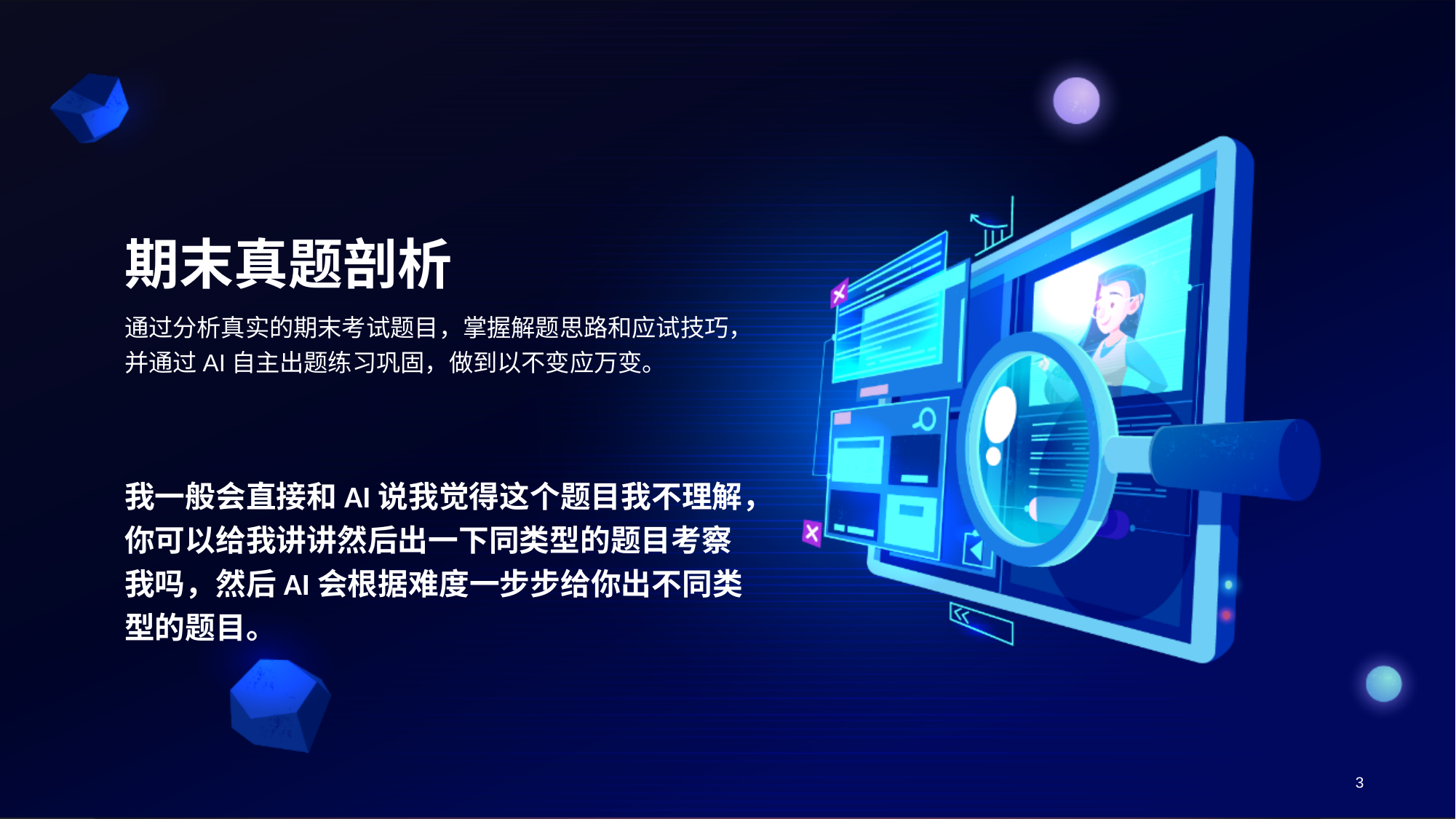

期末真题剖析
通过分析真实的期末考试题目，掌握解题思路和应试技巧，并通过AI自主出题练习巩固，做到以不变应万变。

我一般会直接和AI说我觉得这个题目我不理解，你可以给我讲讲然后出一下同类型的题目考察我吗，然后AI会根据难度一步步给你出不同类型的题目。
3